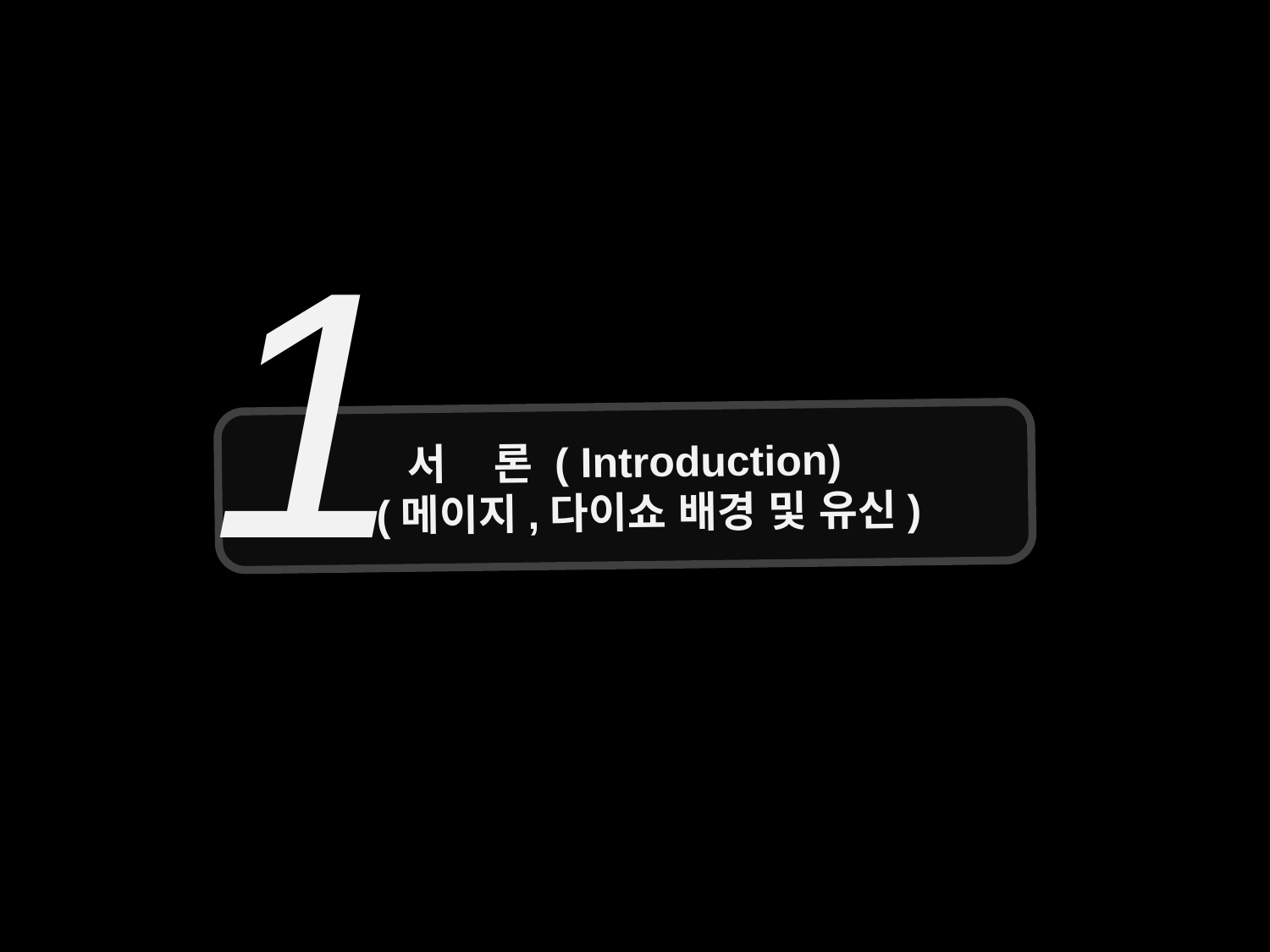

1
서    론 ( Introduction)
    (메이지,다이쇼 배경 및 유신)